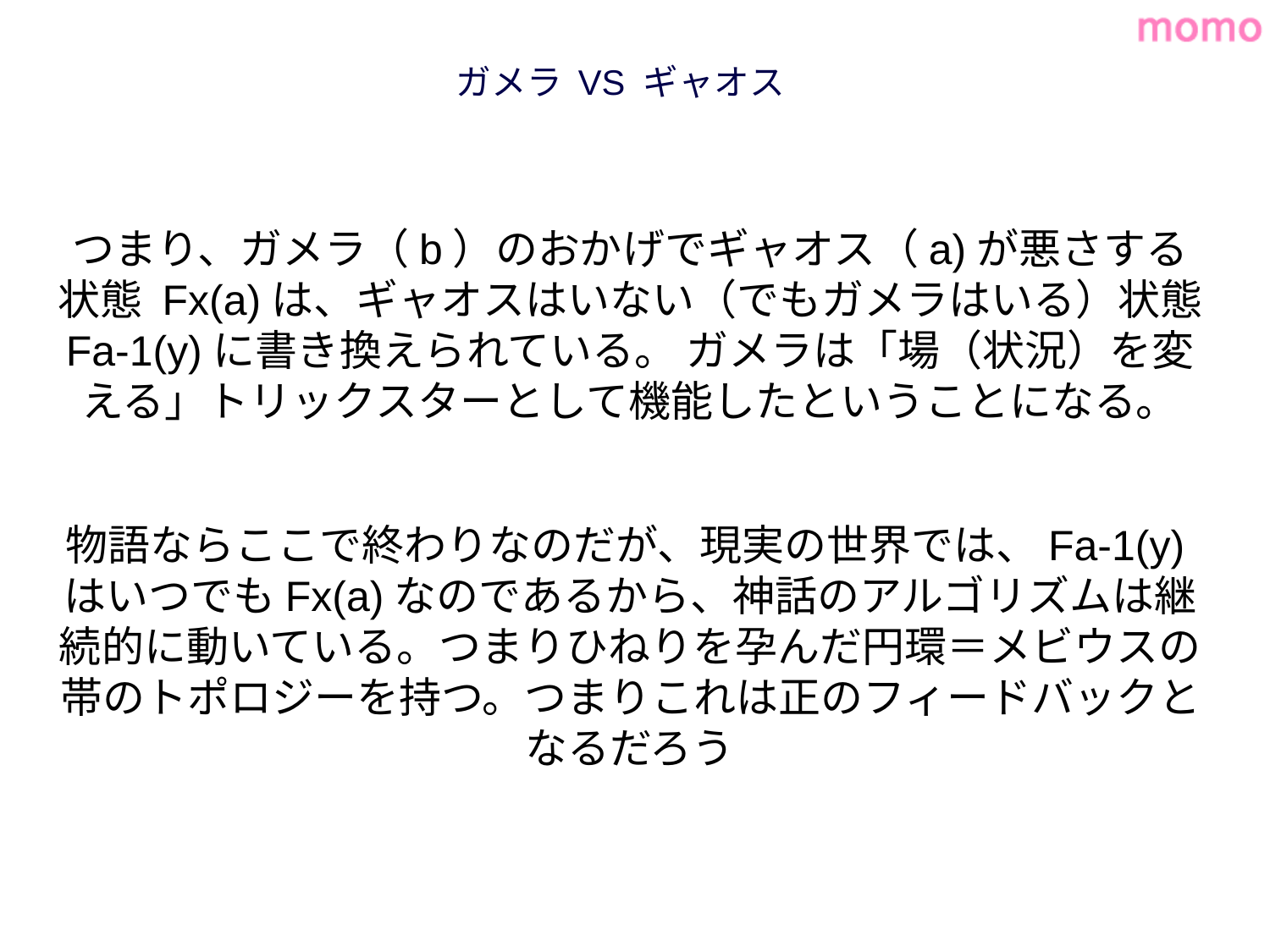

# ガメラ VS ギャオス
つまり、ガメラ（b）のおかげでギャオス（a)が悪さする状態 Fx(a)は、ギャオスはいない（でもガメラはいる）状態 Fa-1(y)に書き換えられている。 ガメラは「場（状況）を変える」トリックスターとして機能したということになる。

物語ならここで終わりなのだが、現実の世界では、Fa-1(y)はいつでもFx(a)なのであるから、神話のアルゴリズムは継続的に動いている。つまりひねりを孕んだ円環＝メビウスの帯のトポロジーを持つ。つまりこれは正のフィードバックとなるだろう